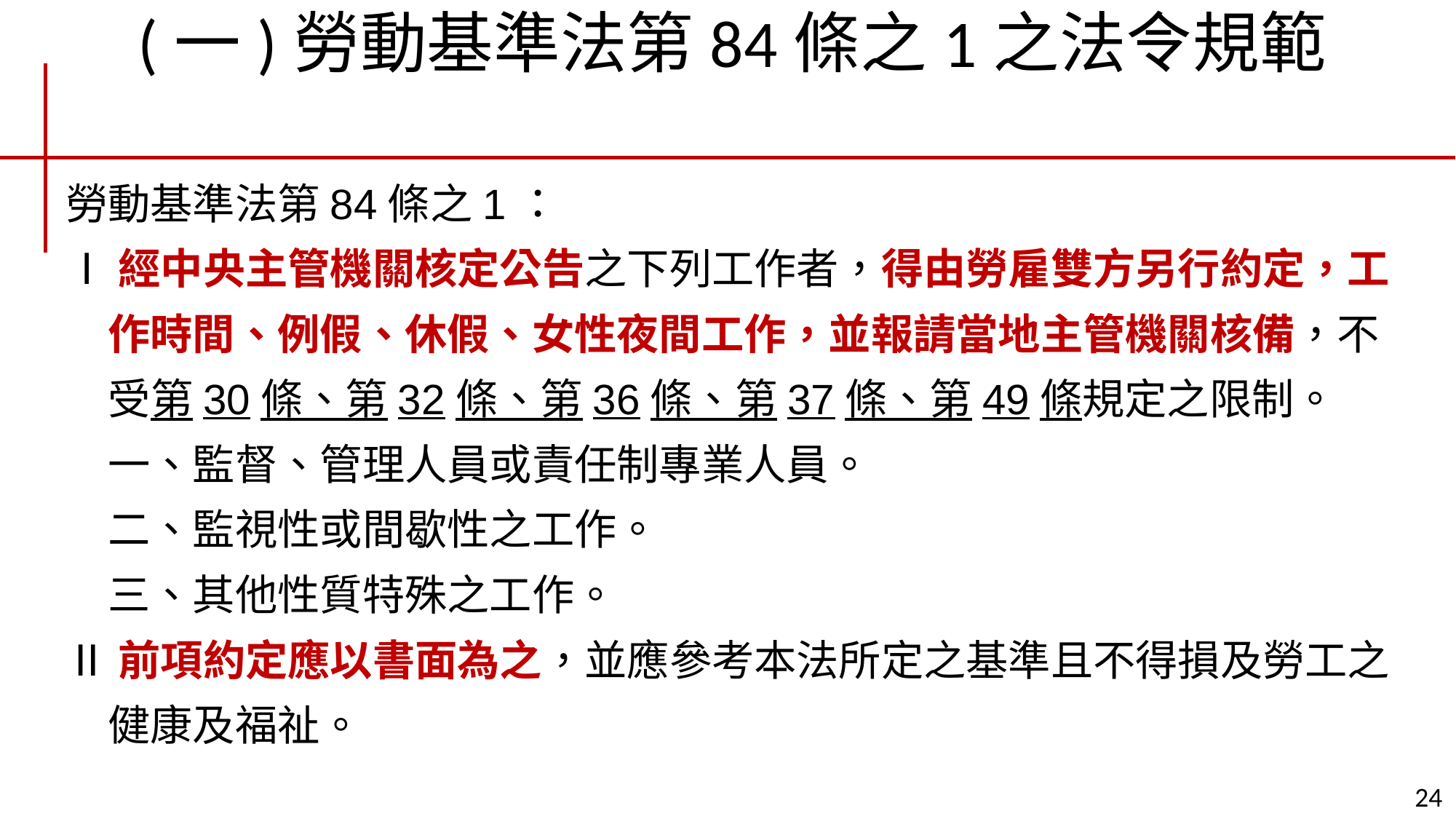

# (一)勞動基準法第84條之1之法令規範
勞動基準法第84條之1：
Ⅰ經中央主管機關核定公告之下列工作者，得由勞雇雙方另行約定，工
　作時間、例假、休假、女性夜間工作，並報請當地主管機關核備，不
　受第30條、第32條、第36條、第37條、第49條規定之限制。
　一、監督、管理人員或責任制專業人員。
　二、監視性或間歇性之工作。
　三、其他性質特殊之工作。
Ⅱ前項約定應以書面為之，並應參考本法所定之基準且不得損及勞工之
　健康及福祉。
24